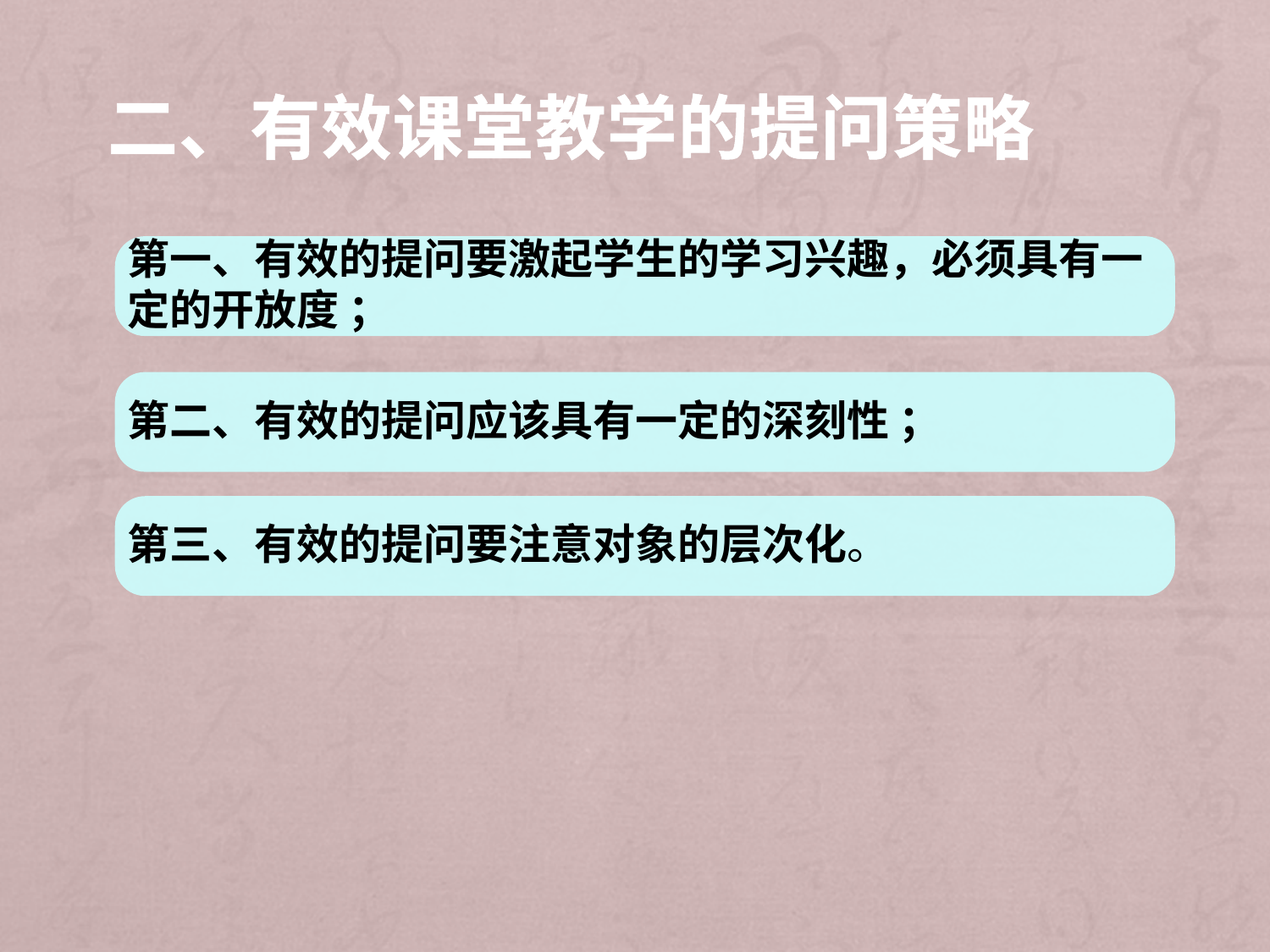

#
二、有效课堂教学的提问策略
第一、有效的提问要激起学生的学习兴趣，必须具有一定的开放度 ；

第二、有效的提问应该具有一定的深刻性 ；

第三、有效的提问要注意对象的层次化。